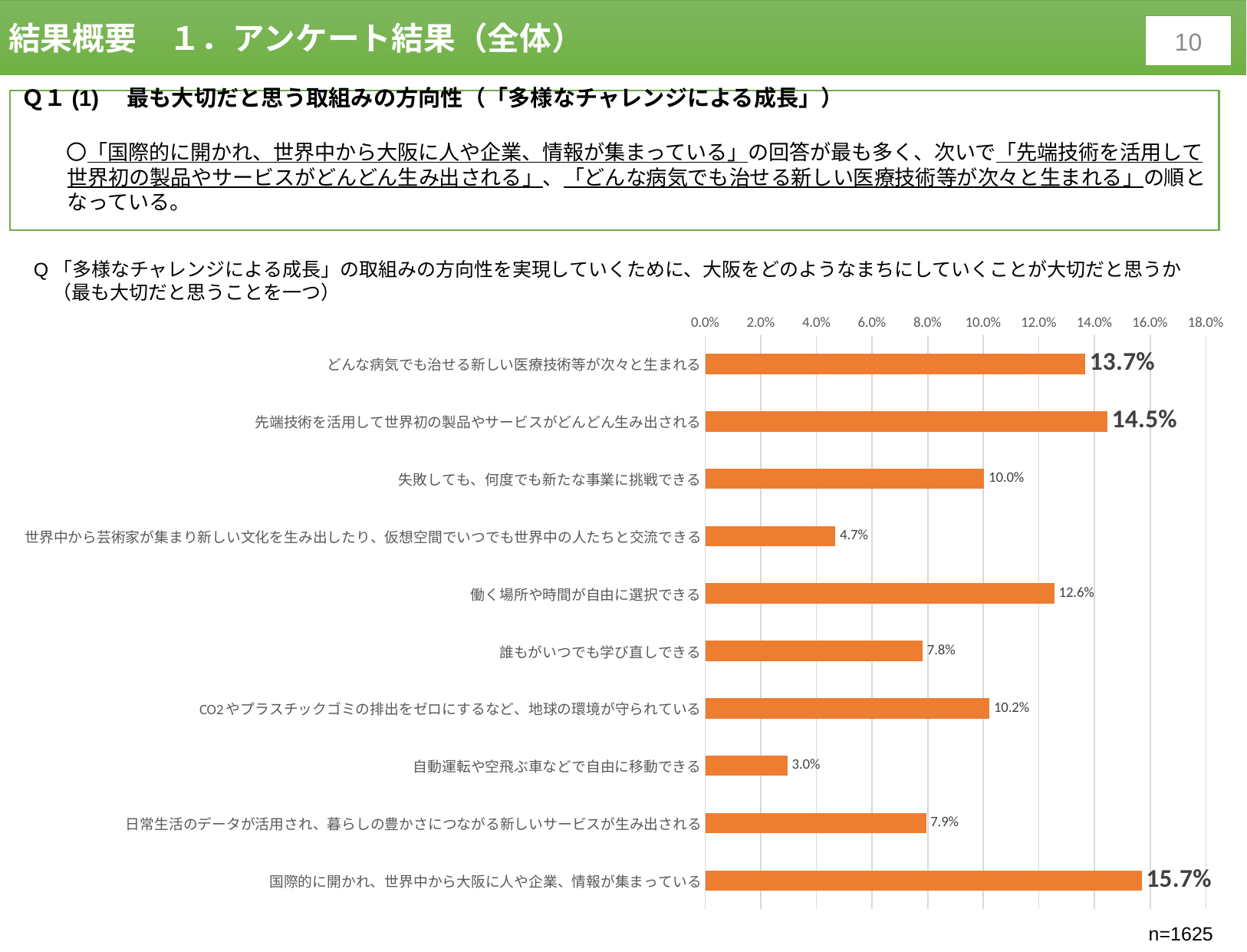

結果概要　１．アンケート結果（全体）
10

Ｑ１(1)　最も大切だと思う取組みの方向性（「多様なチャレンジによる成長」）

　　〇「国際的に開かれ、世界中から大阪に人や企業、情報が集まっている」の回答が最も多く、次いで「先端技術を活用して世界初の製品やサービスがどんどん生み出される」、「どんな病気でも治せる新しい医療技術等が次々と生まれる」の順となっている。

Q「多様なチャレンジによる成長」の取組みの方向性を実現していくために、大阪をどのようなまちにしていくことが大切だと思うか
　（最も大切だと思うことを一つ）

[unsupported chart]

n=1625